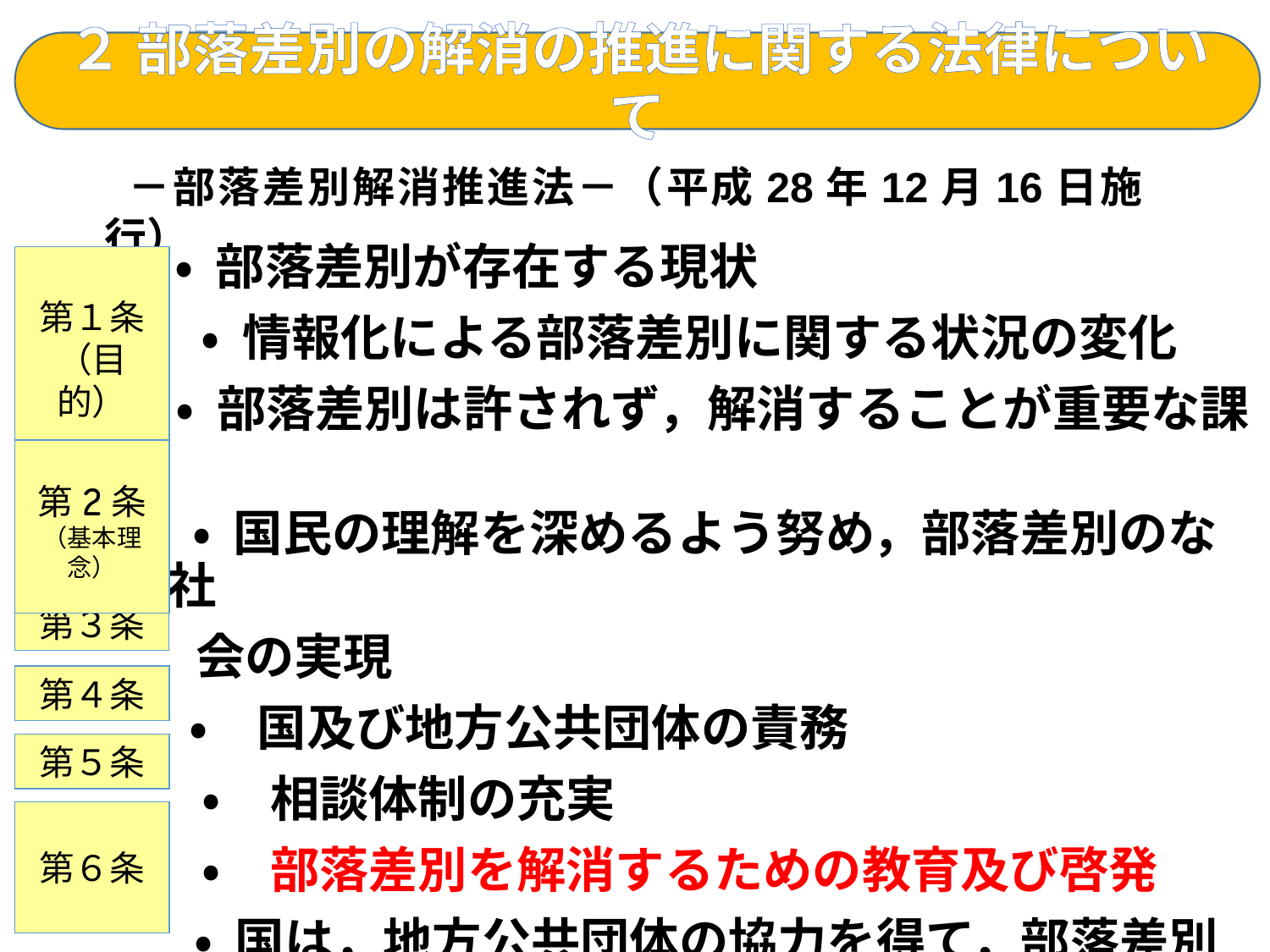

２ 部落差別の解消の推進に関する法律について
－部落差別解消推進法－（平成28年12月16日施行）
     ・  部落差別が存在する現状
 　 ・  情報化による部落差別に関する状況の変化
     ・  部落差別は許されず，解消することが重要な課題
　   ・  国民の理解を深めるよう努め，部落差別のない社
　   会の実現
　  ・　国及び地方公共団体の責務
　　・　相談体制の充実
　　・　部落差別を解消するための教育及び啓発
　   ・  国は，地方公共団体の協力を得て，部落差別の
　　実態に係る調査を行うこと

第１条
（目的）

第2条
（基本理念）

第３条
第４条
第５条

第６条